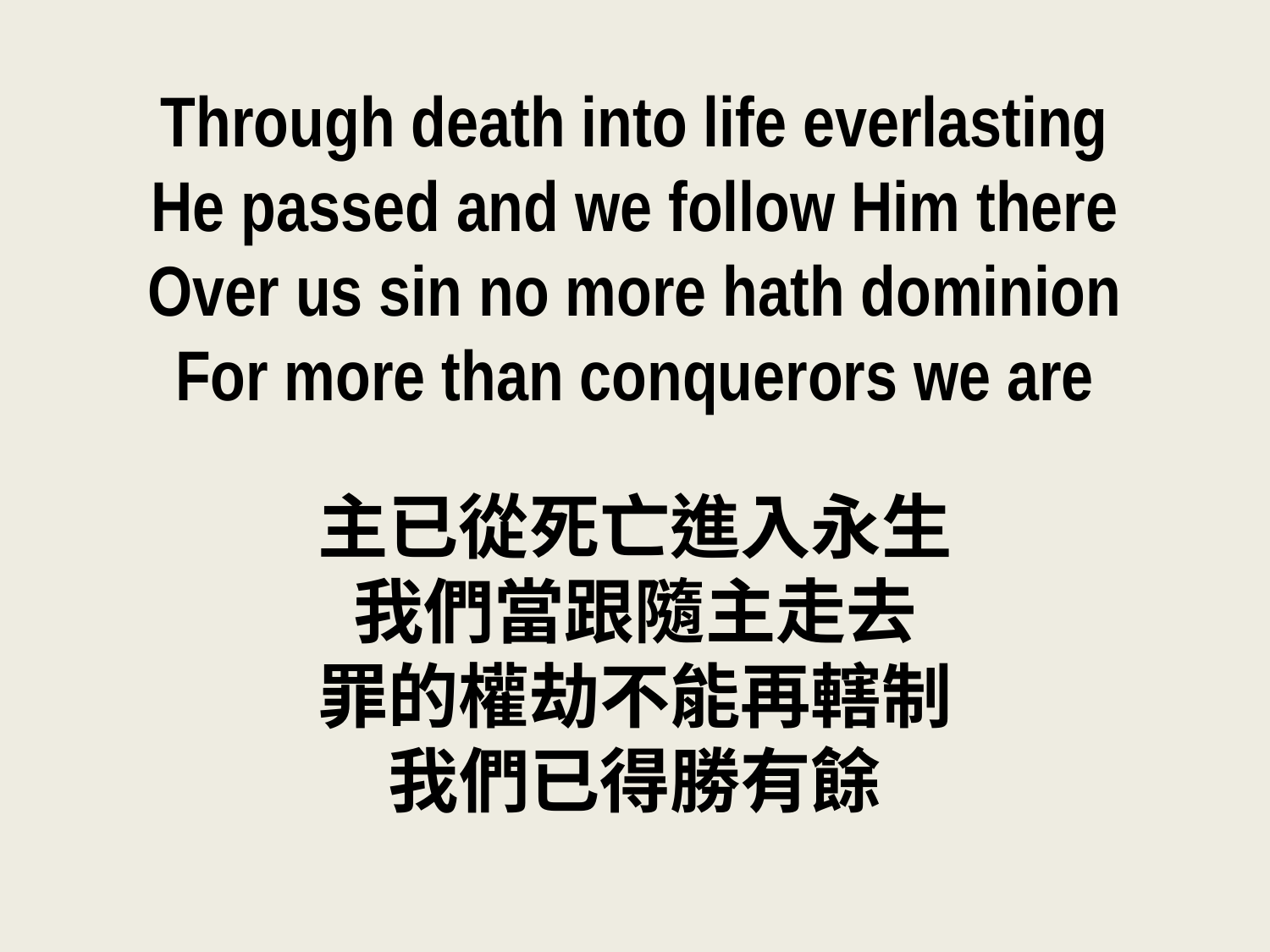

Through death into life everlasting
He passed and we follow Him there
Over us sin no more hath dominion
For more than conquerors we are
主已從死亡進入永生
我們當跟隨主走去
罪的權劫不能再轄制
我們已得勝有餘